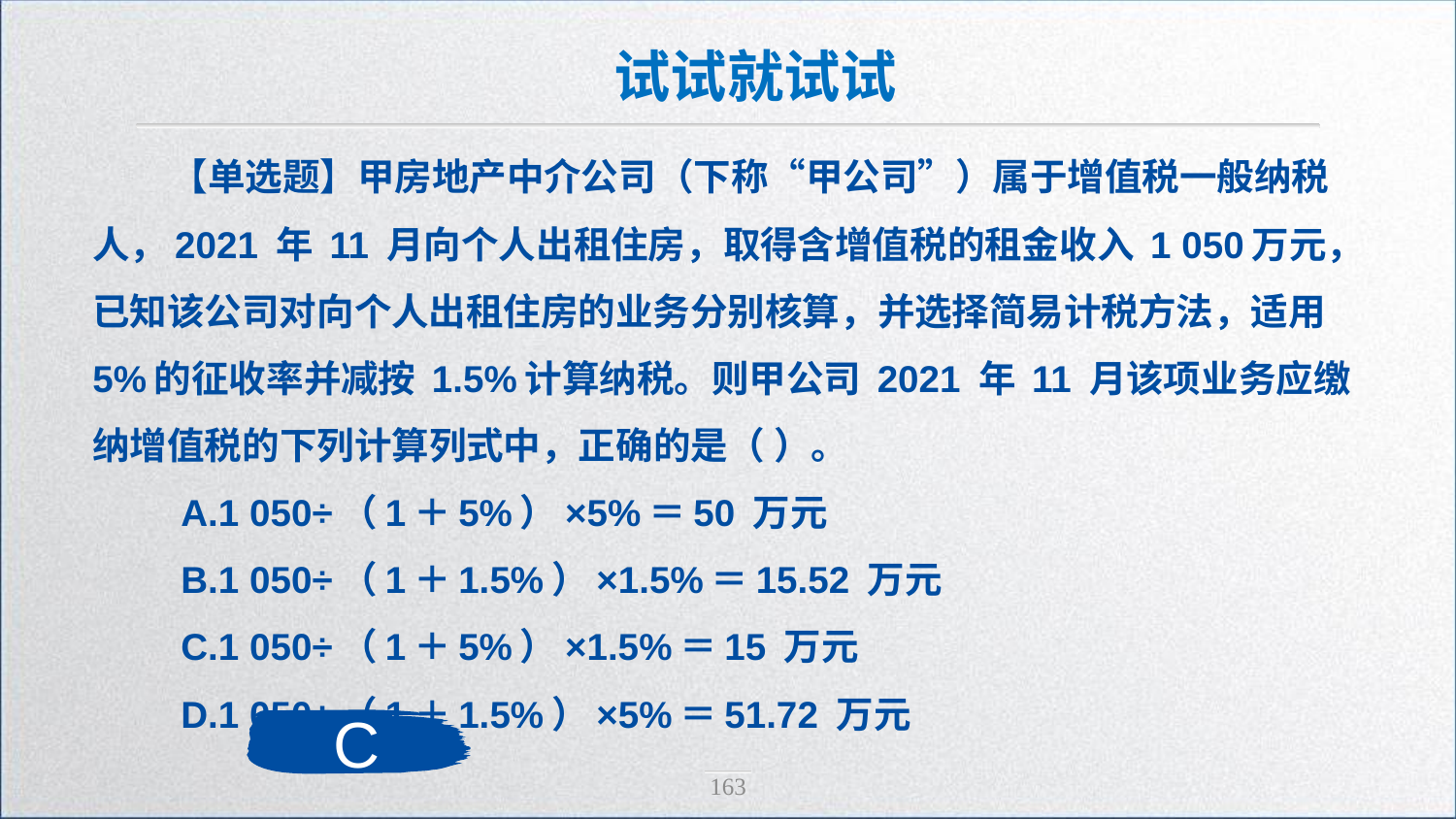

试试就试试
【单选题】甲房地产中介公司（下称“甲公司”）属于增值税一般纳税人，2021 年 11 月向个人出租住房，取得含增值税的租金收入 1 050万元，已知该公司对向个人出租住房的业务分别核算，并选择简易计税方法，适用 5%的征收率并减按 1.5%计算纳税。则甲公司 2021 年 11 月该项业务应缴纳增值税的下列计算列式中，正确的是（ ）。
 A.1 050÷（1＋5%）×5%＝50 万元
 B.1 050÷（1＋1.5%）×1.5%＝15.52 万元
 C.1 050÷（1＋5%）×1.5%＝15 万元
 D.1 050÷（1＋1.5%）×5%＝51.72 万元

C
163